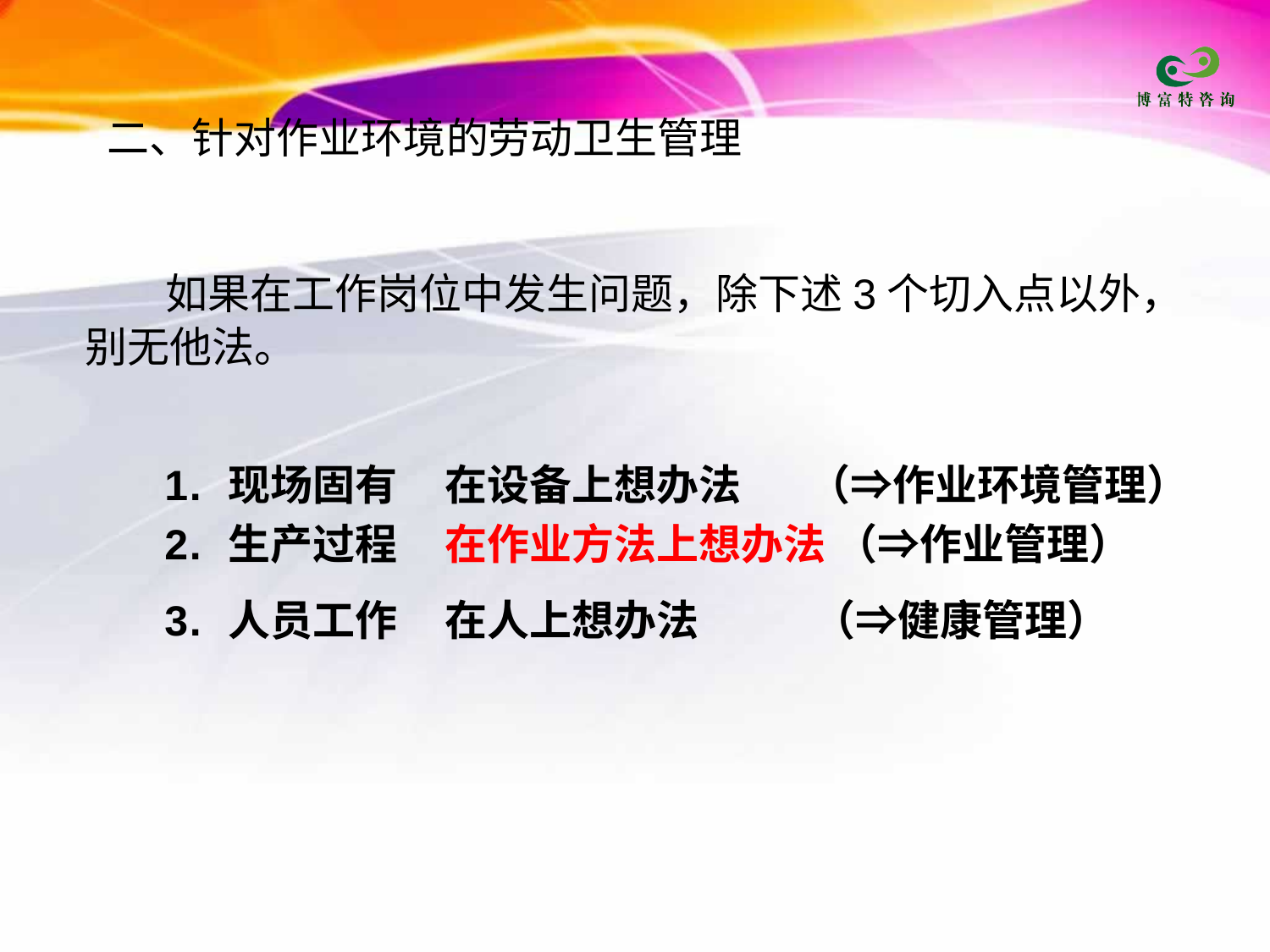

二、针对作业环境的劳动卫生管理
         如果在工作岗位中发生问题，除下述3个切入点以外，别无他法。

现场固有     在设备上想办法       （⇒作业环境管理）
生产过程     在作业方法上想办法 （⇒作业管理）
人员工作     在人上想办法            （⇒健康管理）